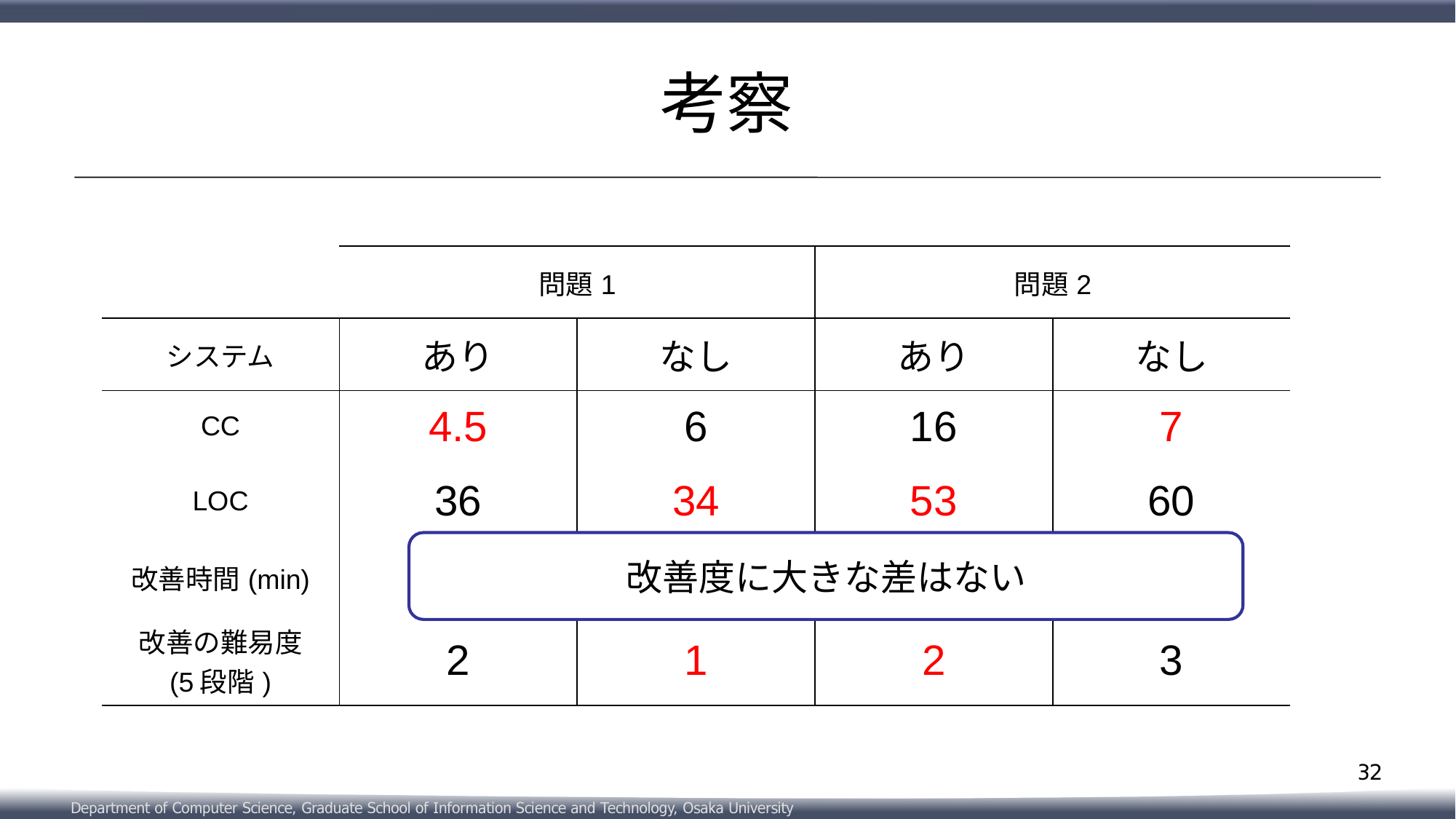

# 考察

|  | 問題1 |  | 問題2 |  |
| --- | --- | --- | --- | --- |
| システム | あり | なし | あり | なし |
| CC | 4.5 | 6 | 16 | 7 |
| LOC | 36 | 34 | 53 | 60 |
| 改善時間(min) | 10 | 13 | 13 | 14 |
| 改善の難易度 (5段階) | 2 | 1 | 2 | 3 |
改善度に大きな差はない
32